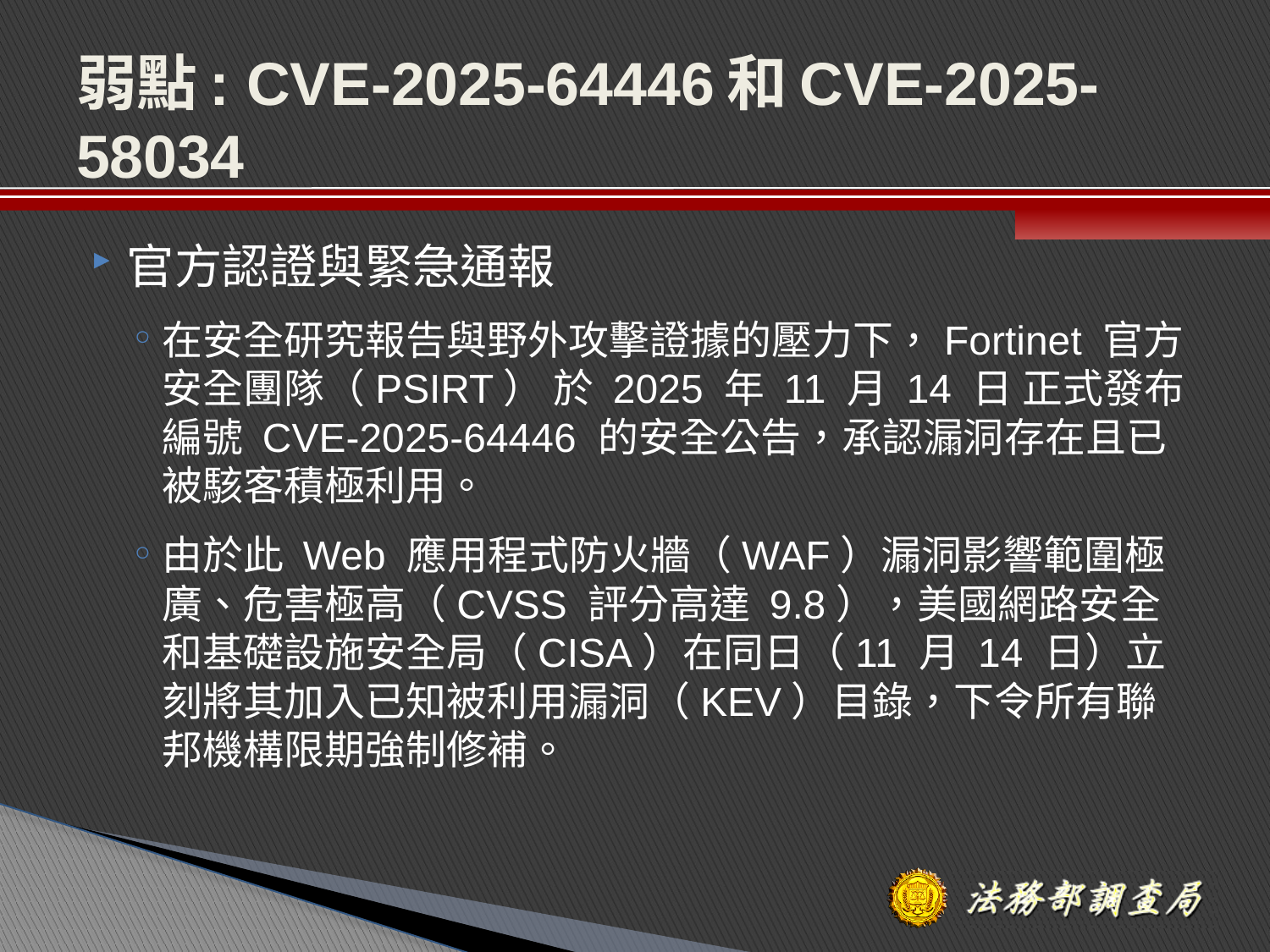

# 弱點: CVE-2025-64446和CVE-2025-58034
官方認證與緊急通報
在安全研究報告與野外攻擊證據的壓力下，Fortinet 官方安全團隊（PSIRT） 於 2025 年 11 月 14 日 正式發布編號 CVE-2025-64446 的安全公告，承認漏洞存在且已被駭客積極利用。
由於此 Web 應用程式防火牆（WAF）漏洞影響範圍極廣、危害極高（CVSS 評分高達 9.8），美國網路安全和基礎設施安全局（CISA）在同日（11 月 14 日）立刻將其加入已知被利用漏洞（KEV）目錄，下令所有聯邦機構限期強制修補。